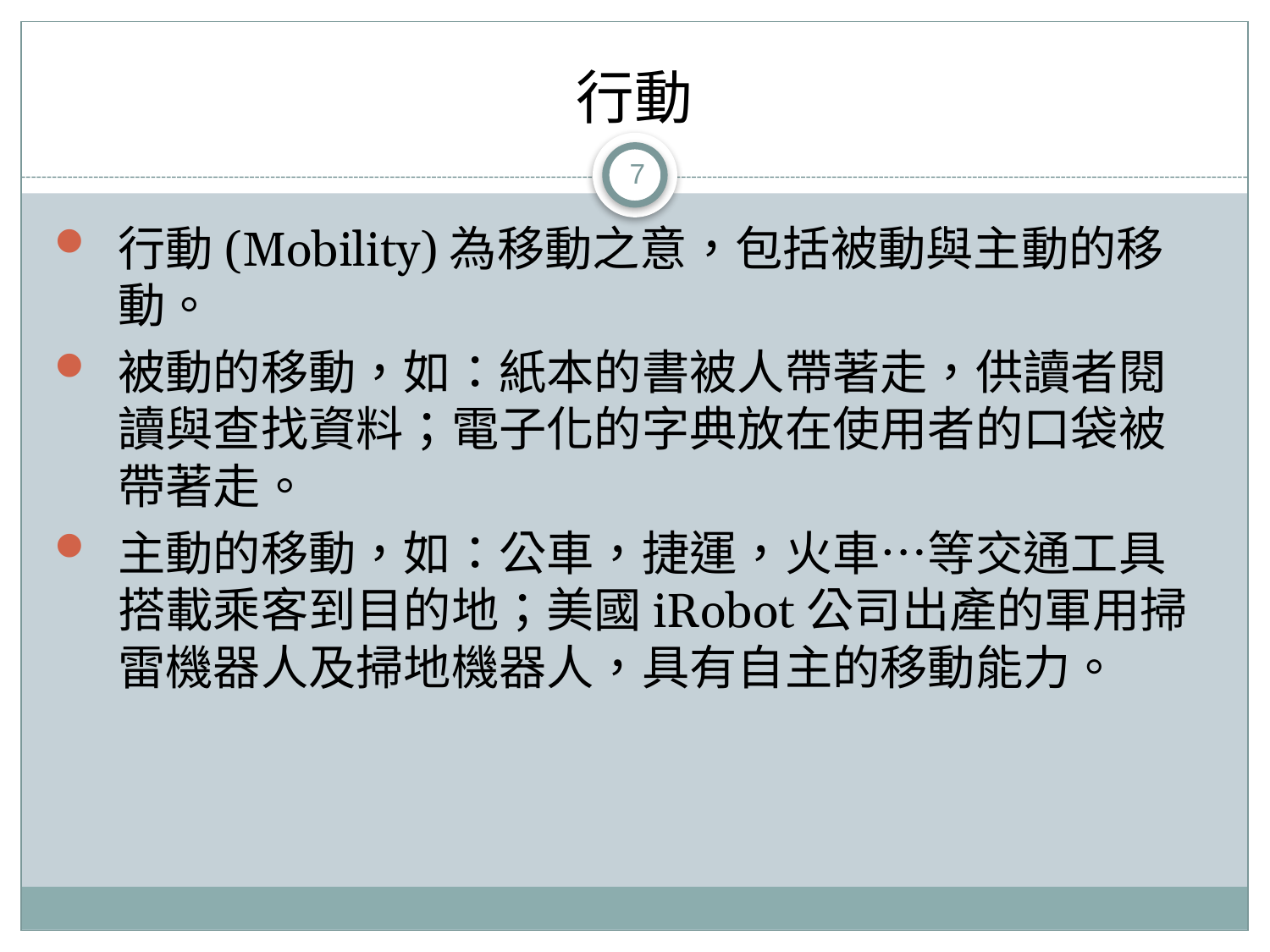

# 行動
7
行動(Mobility)為移動之意，包括被動與主動的移動。
被動的移動，如：紙本的書被人帶著走，供讀者閱讀與查找資料；電子化的字典放在使用者的口袋被帶著走。
主動的移動，如：公車，捷運，火車…等交通工具搭載乘客到目的地；美國iRobot公司出產的軍用掃雷機器人及掃地機器人，具有自主的移動能力。